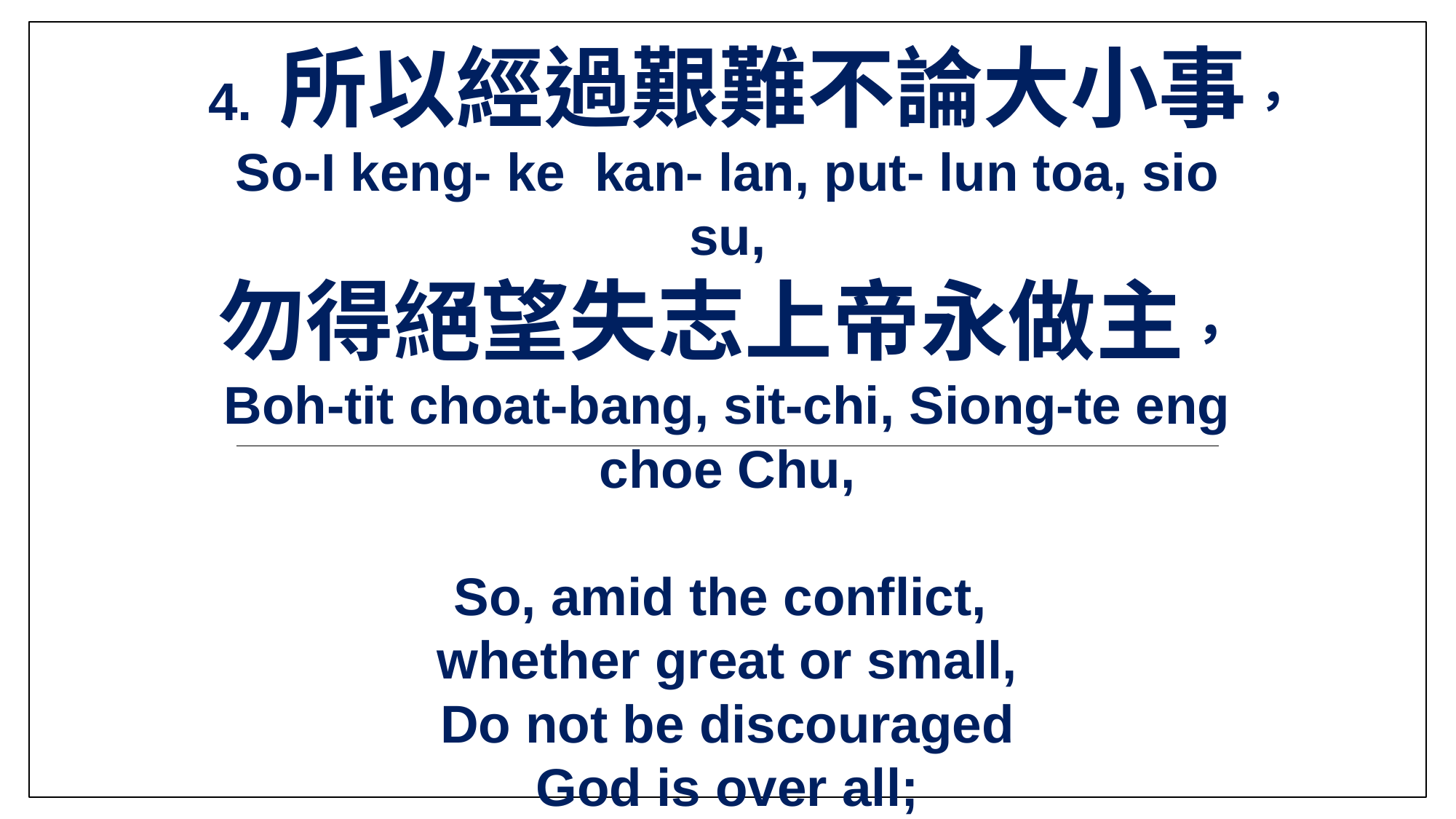

4. 所以經過艱難不論大小事，
So-I keng- ke  kan- lan, put- lun toa, sio su,
勿得絕望失志上帝永做主，
Boh-tit choat-bang, sit-chi, Siong-te eng choe Chu,

So, amid the conflict,
whether great or small,
Do not be discouraged
God is over all;